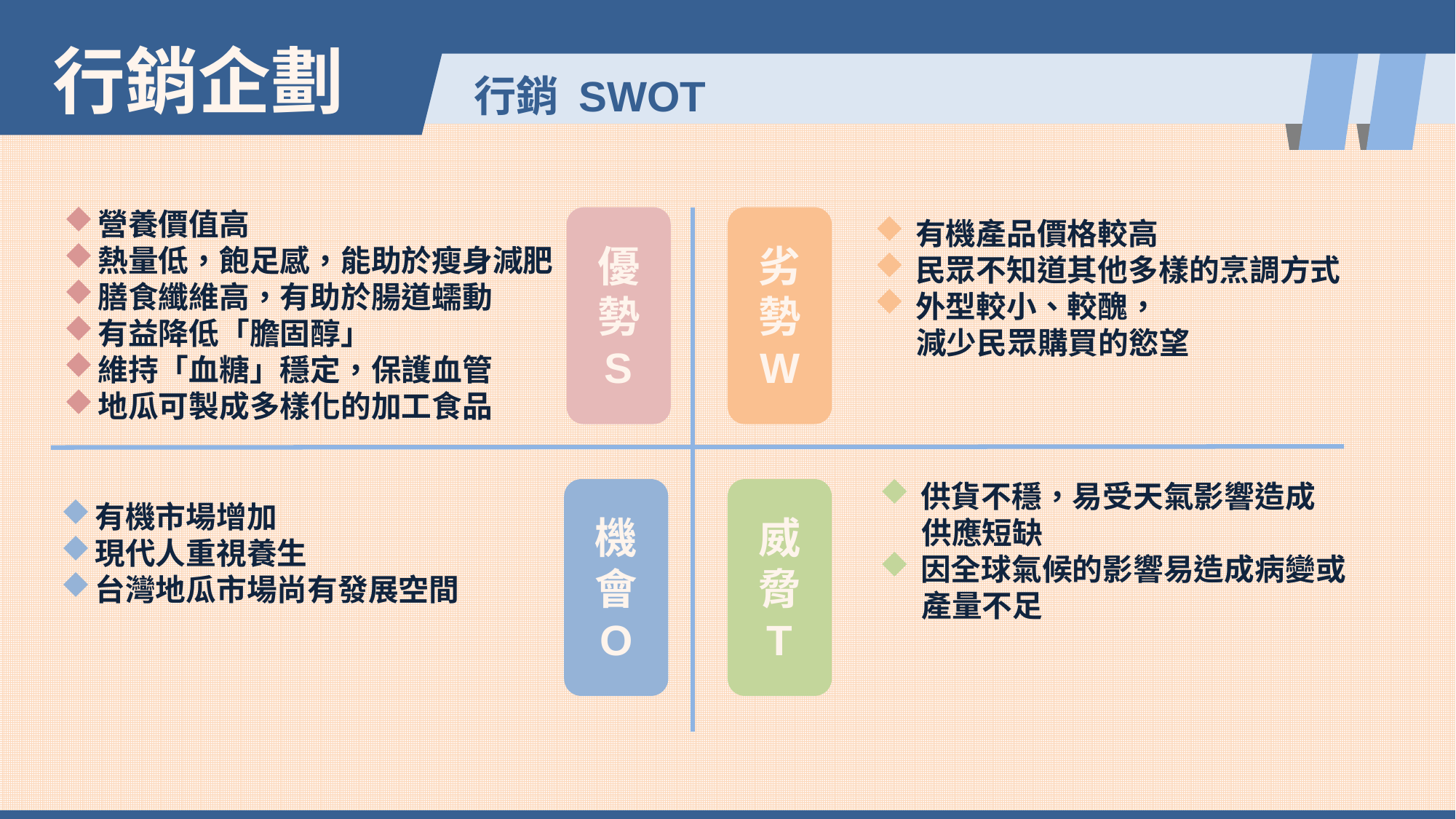

行銷企劃

行銷 SWOT
營養價值高
熱量低，飽足感，能助於瘦身減肥
膳食纖維高，有助於腸道蠕動
有益降低「膽固醇」
維持「血糖」穩定，保護血管
地瓜可製成多樣化的加工食品
優勢 S
劣勢 W
有機產品價格較高
民眾不知道其他多樣的烹調方式
外型較小、較醜，
     減少民眾購買的慾望

供貨不穩，易受天氣影響造成
     供應短缺
因全球氣候的影響易造成病變或
     產量不足

機會 O
威脅 T
有機市場增加
現代人重視養生
台灣地瓜市場尚有發展空間